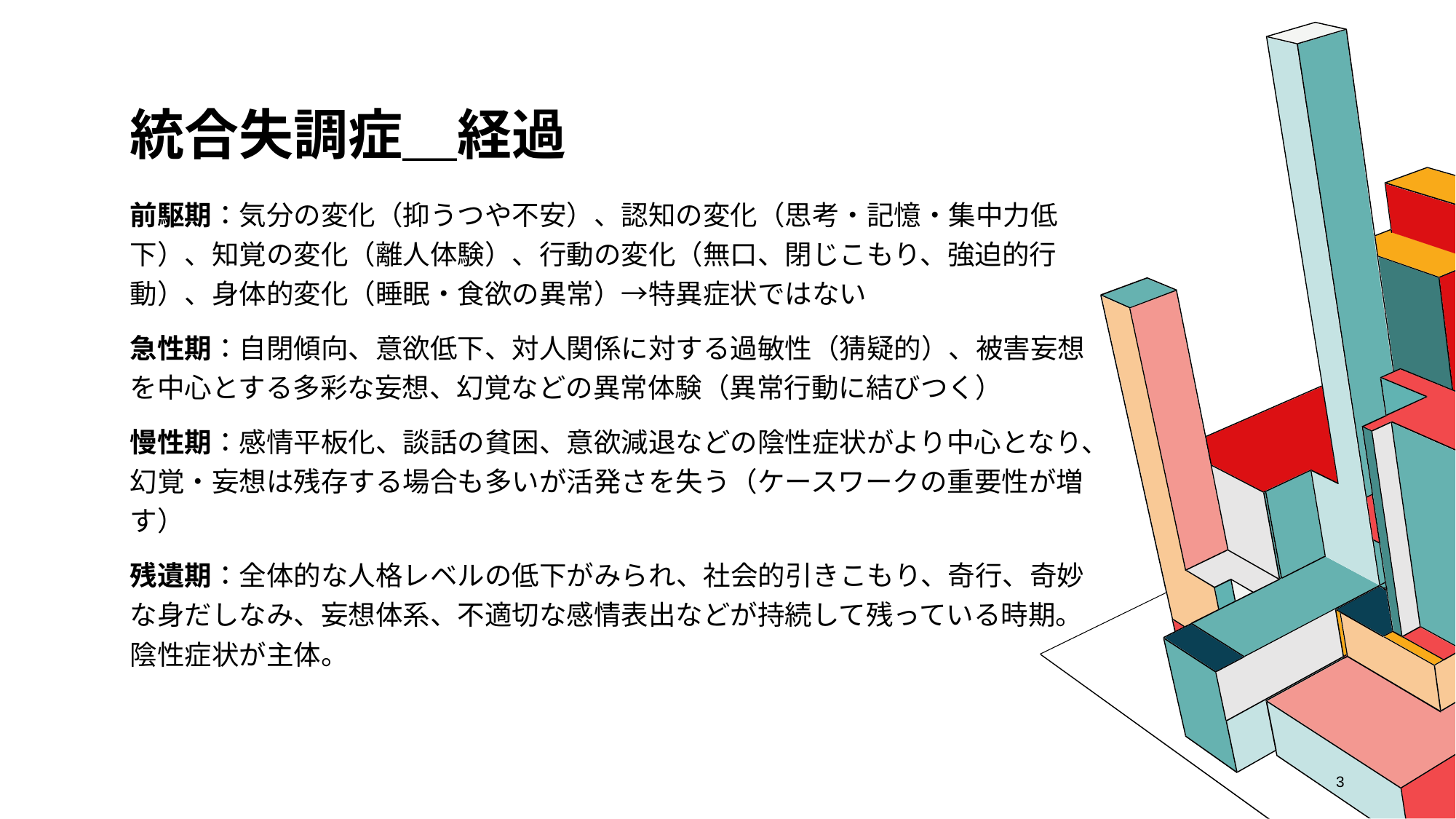

統合失調症＿経過
前駆期：気分の変化（抑うつや不安）、認知の変化（思考・記憶・集中力低下）、知覚の変化（離人体験）、行動の変化（無口、閉じこもり、強迫的行動）、身体的変化（睡眠・食欲の異常）→特異症状ではない
急性期：自閉傾向、意欲低下、対人関係に対する過敏性（猜疑的）、被害妄想を中心とする多彩な妄想、幻覚などの異常体験（異常行動に結びつく）
慢性期：感情平板化、談話の貧困、意欲減退などの陰性症状がより中心となり、幻覚・妄想は残存する場合も多いが活発さを失う（ケースワークの重要性が増す）
残遺期：全体的な人格レベルの低下がみられ、社会的引きこもり、奇行、奇妙な身だしなみ、妄想体系、不適切な感情表出などが持続して残っている時期。陰性症状が主体。

3